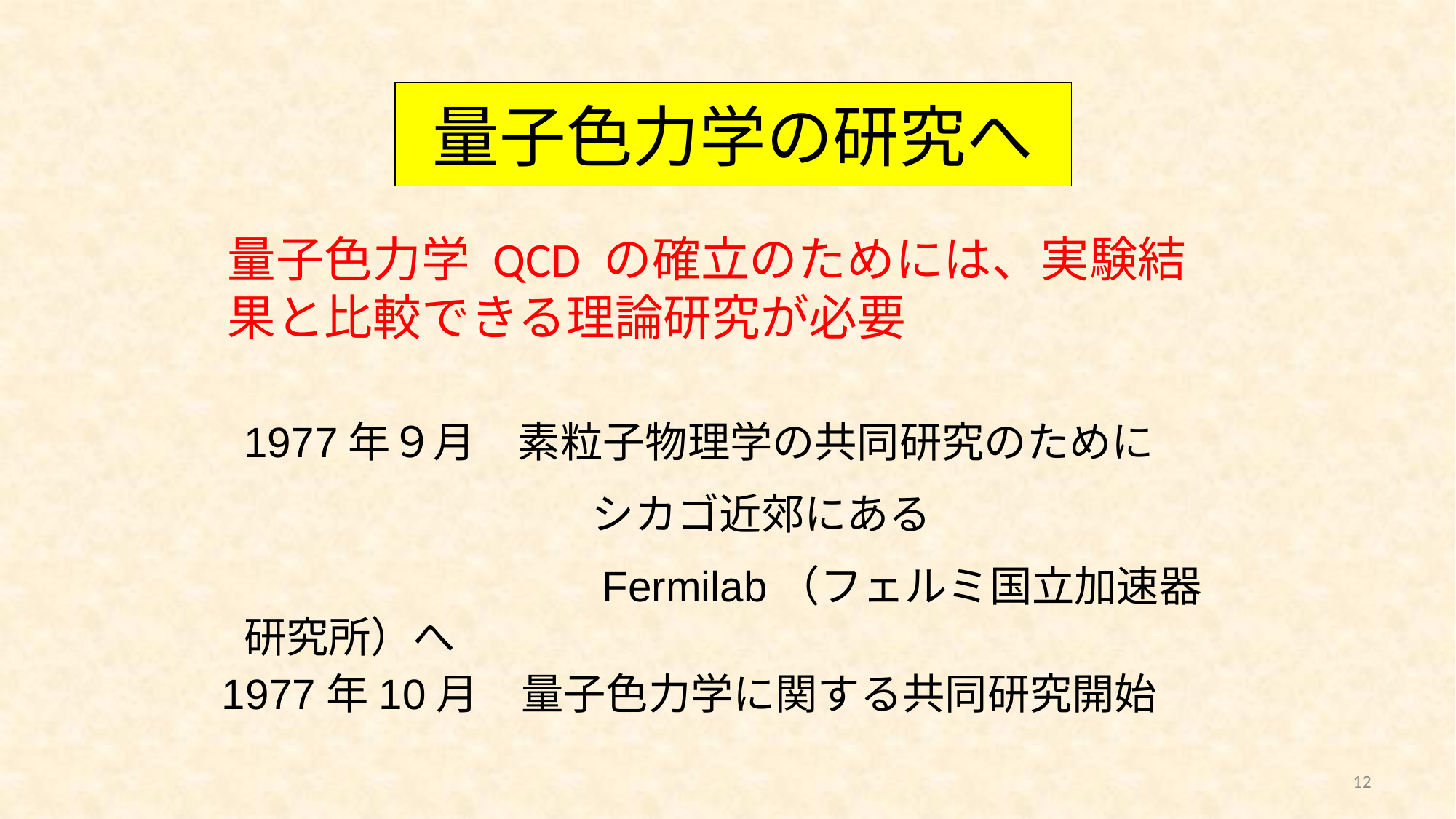

# 量子色力学の研究へ
量子色力学 QCD の確立のためには、実験結果と比較できる理論研究が必要
1977年９月　素粒子物理学の共同研究のために
　　　　　　　　 シカゴ近郊にある
　　　　　　　　 Fermilab（フェルミ国立加速器研究所）へ
1977年10月　量子色力学に関する共同研究開始
12